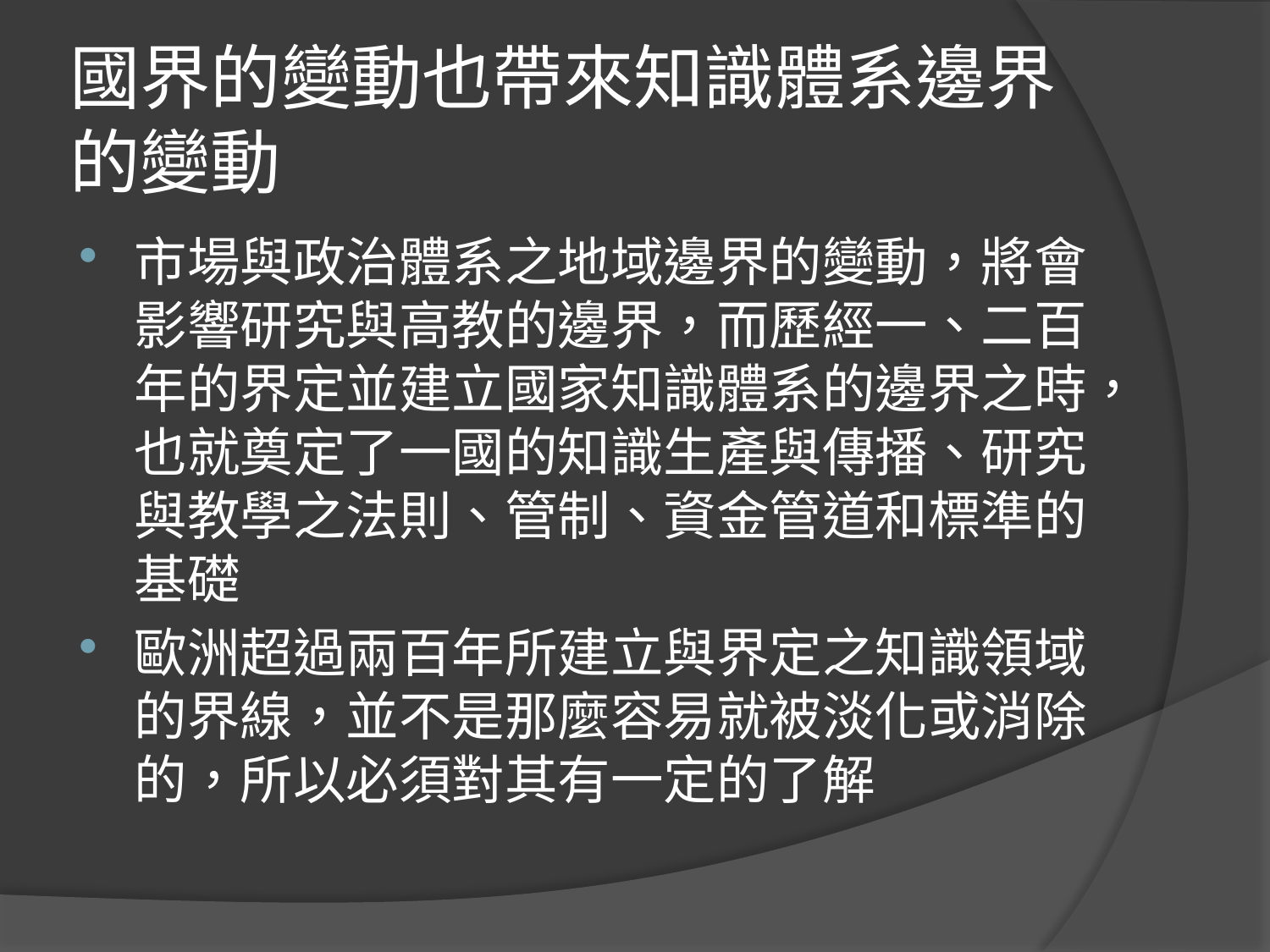

# 國界的變動也帶來知識體系邊界的變動
市場與政治體系之地域邊界的變動，將會影響研究與高教的邊界，而歷經一、二百年的界定並建立國家知識體系的邊界之時，也就奠定了一國的知識生產與傳播、研究與教學之法則、管制、資金管道和標準的基礎
歐洲超過兩百年所建立與界定之知識領域的界線，並不是那麼容易就被淡化或消除的，所以必須對其有一定的了解